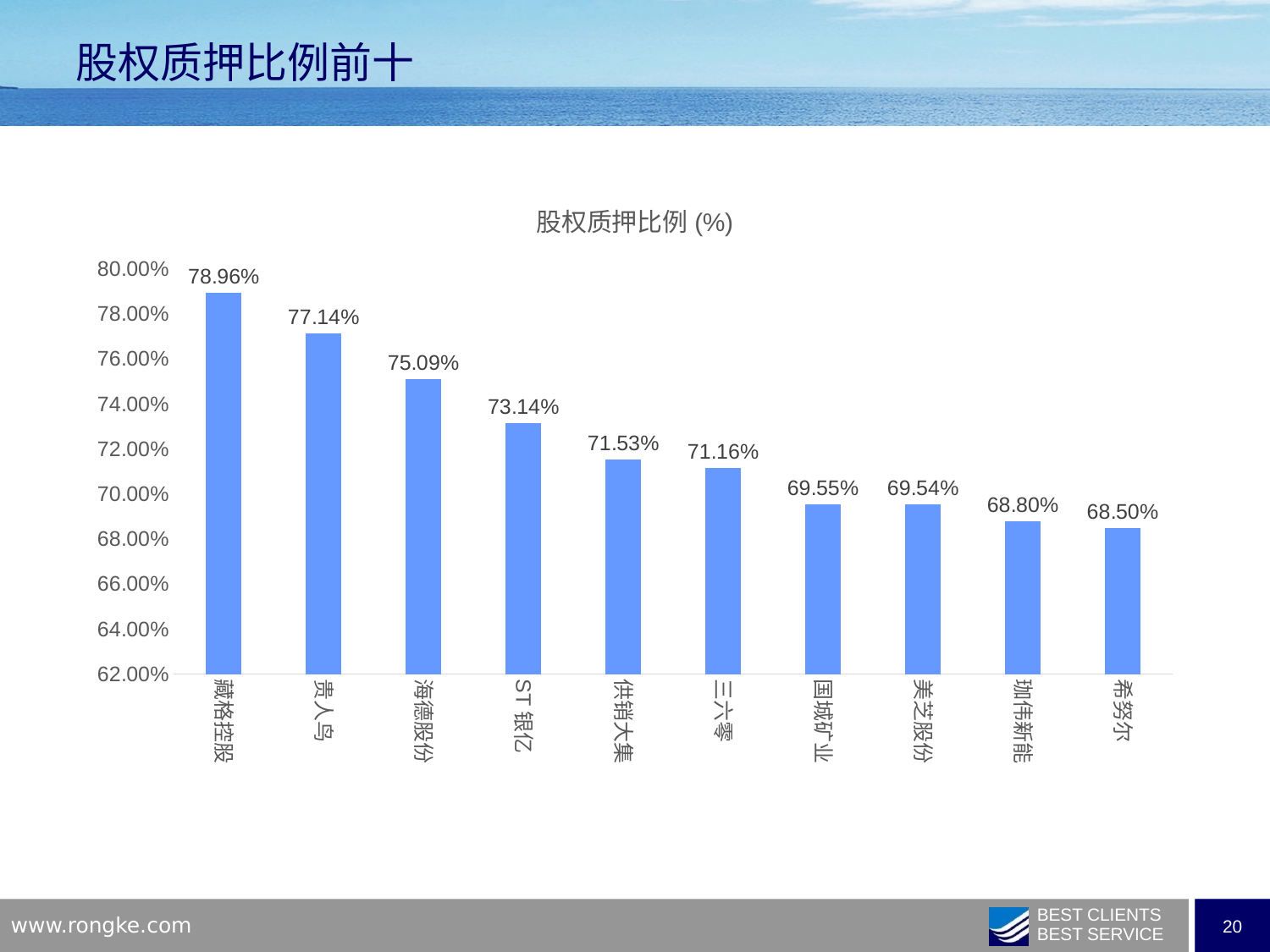

股权质押比例前十

### Chart: 股权质押比例(%)

| Category |  |
|---|---|
| 藏格控股 | 0.7896 |
| 贵人鸟 | 0.7714 |
| 海德股份 | 0.7509 |
| ST银亿 | 0.7314 |
| 供销大集 | 0.7153 |
| 三六零 | 0.7116 |
| 国城矿业 | 0.6955 |
| 美芝股份 | 0.6954 |
| 珈伟新能 | 0.688 |
| 希努尔 | 0.685 |